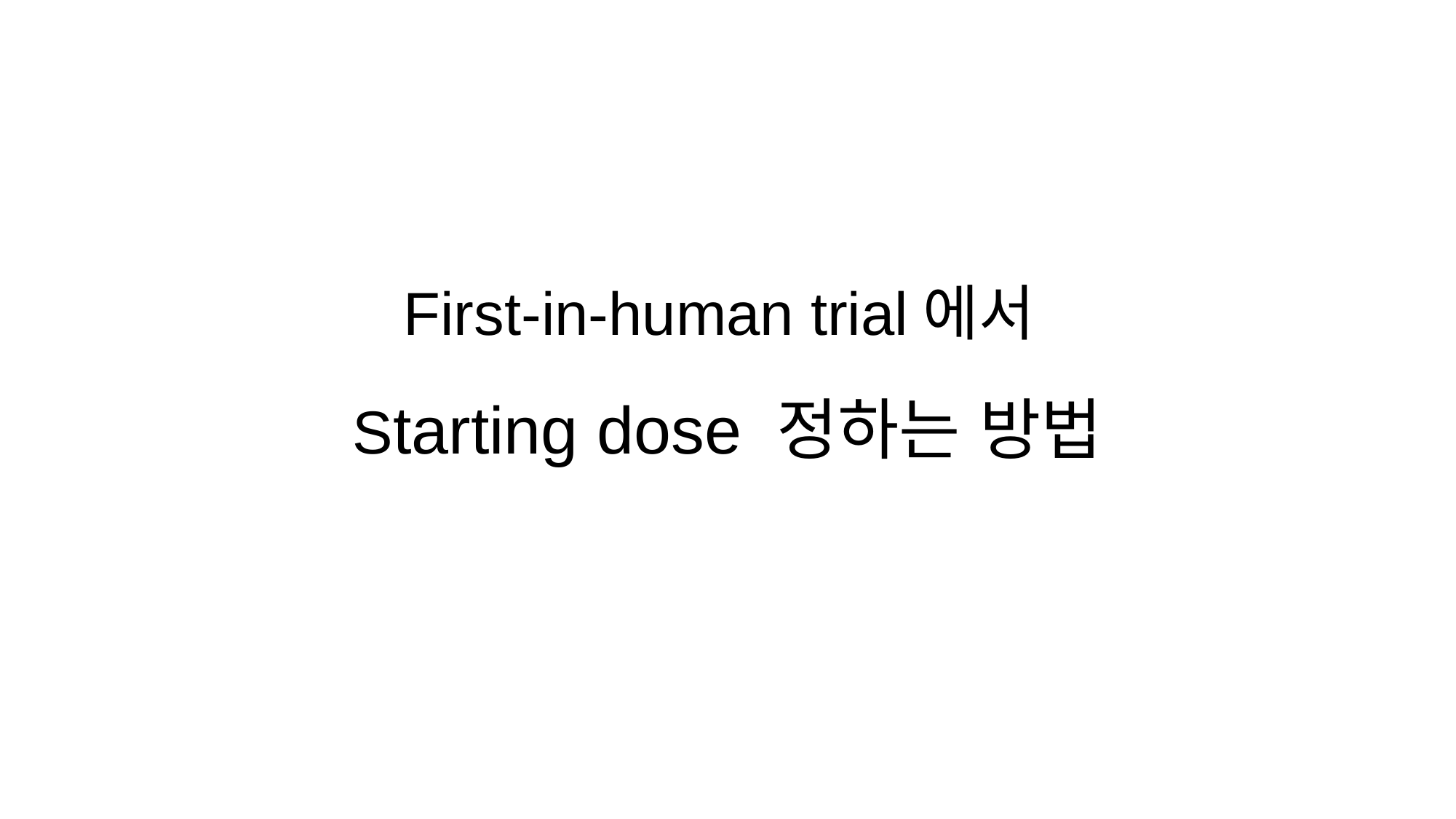

# First-in-human trial에서 Starting dose 정하는 방법